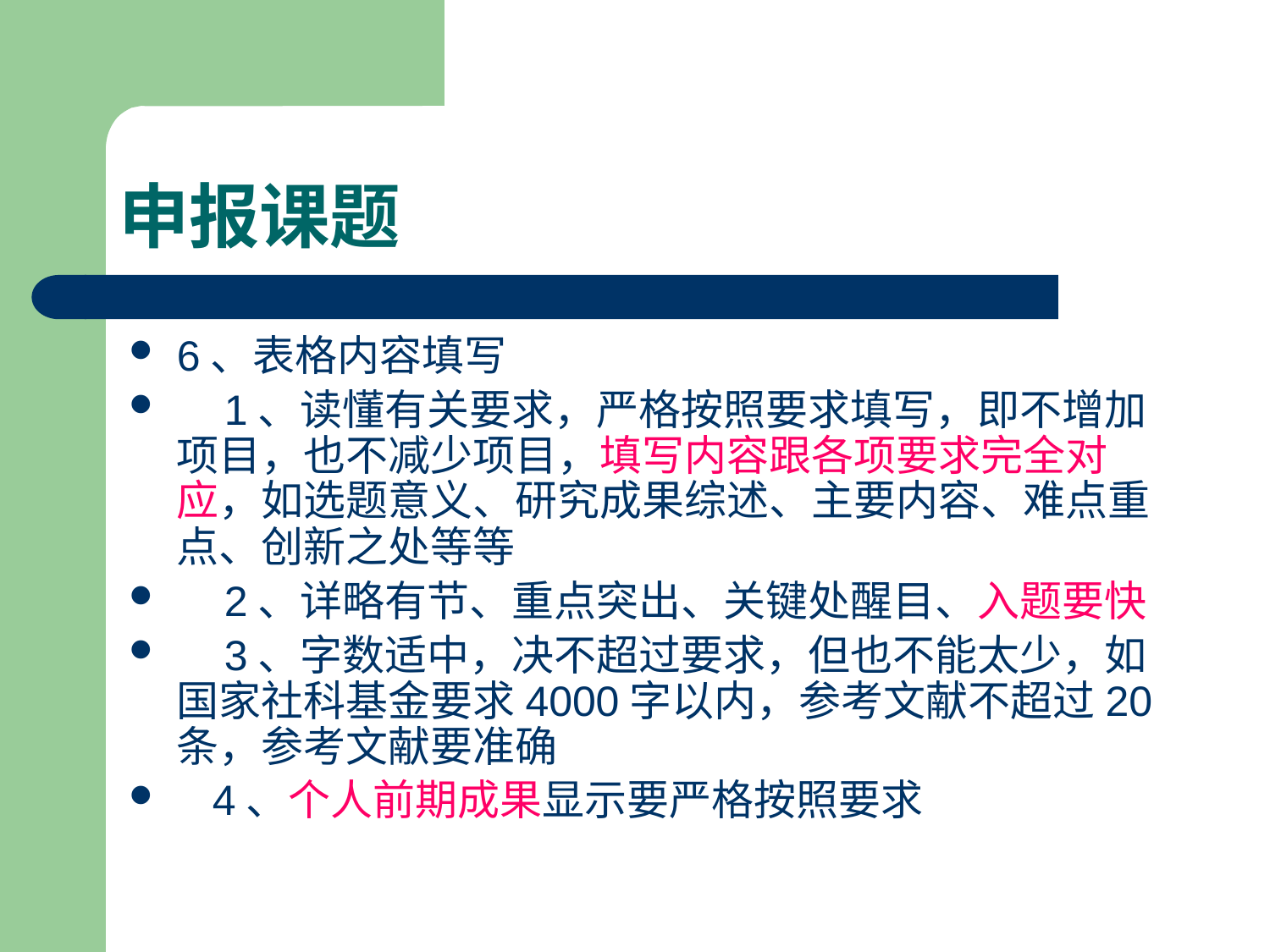

# 申报课题
6、表格内容填写
    1、读懂有关要求，严格按照要求填写，即不增加项目，也不减少项目，填写内容跟各项要求完全对应，如选题意义、研究成果综述、主要内容、难点重点、创新之处等等
    2、详略有节、重点突出、关键处醒目、入题要快
    3、字数适中，决不超过要求，但也不能太少，如国家社科基金要求4000字以内，参考文献不超过20条，参考文献要准确
   4、个人前期成果显示要严格按照要求